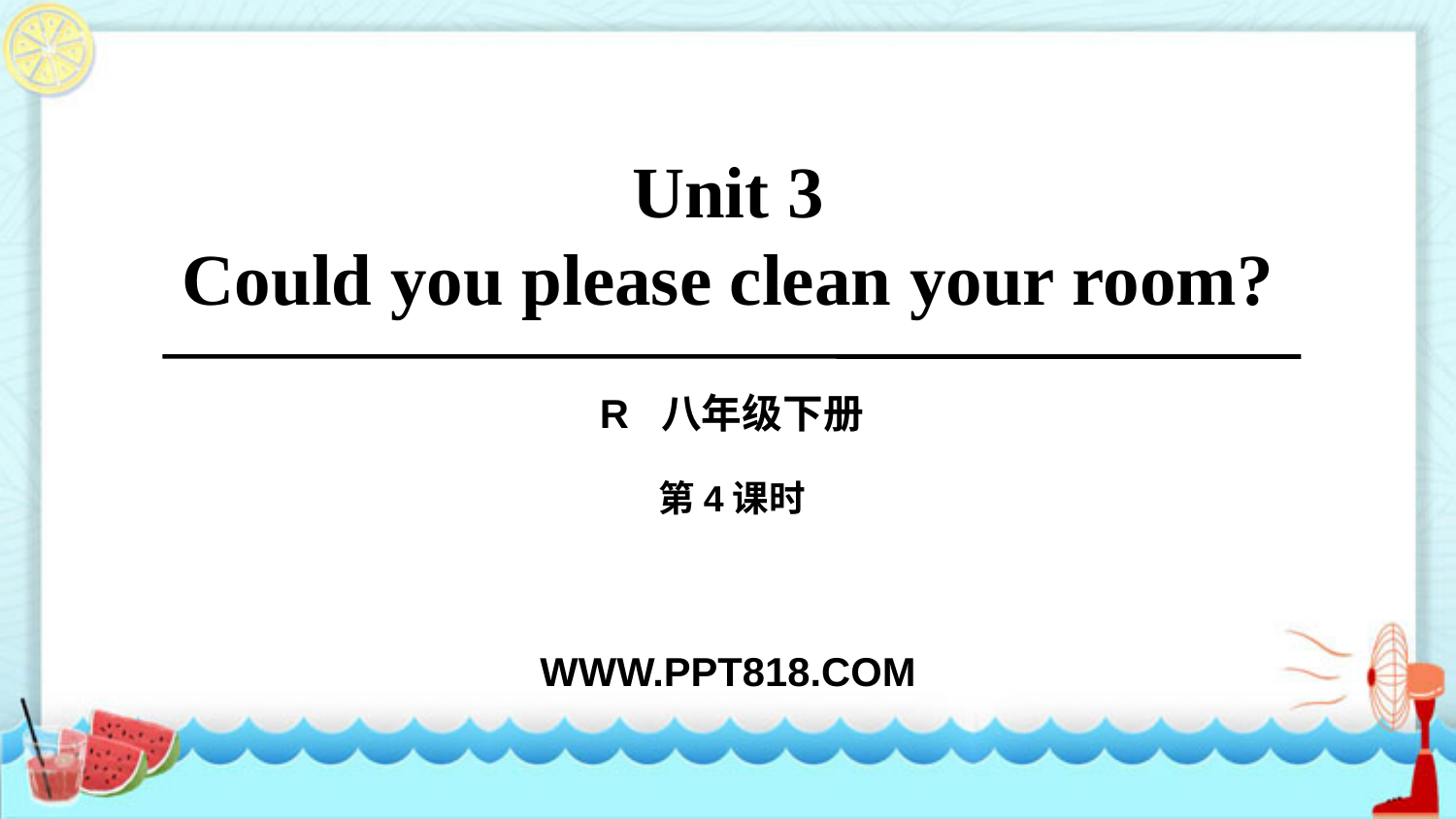

Unit 3
Could you please clean your room?

R  八年级下册
第4课时
WWW.PPT818.COM